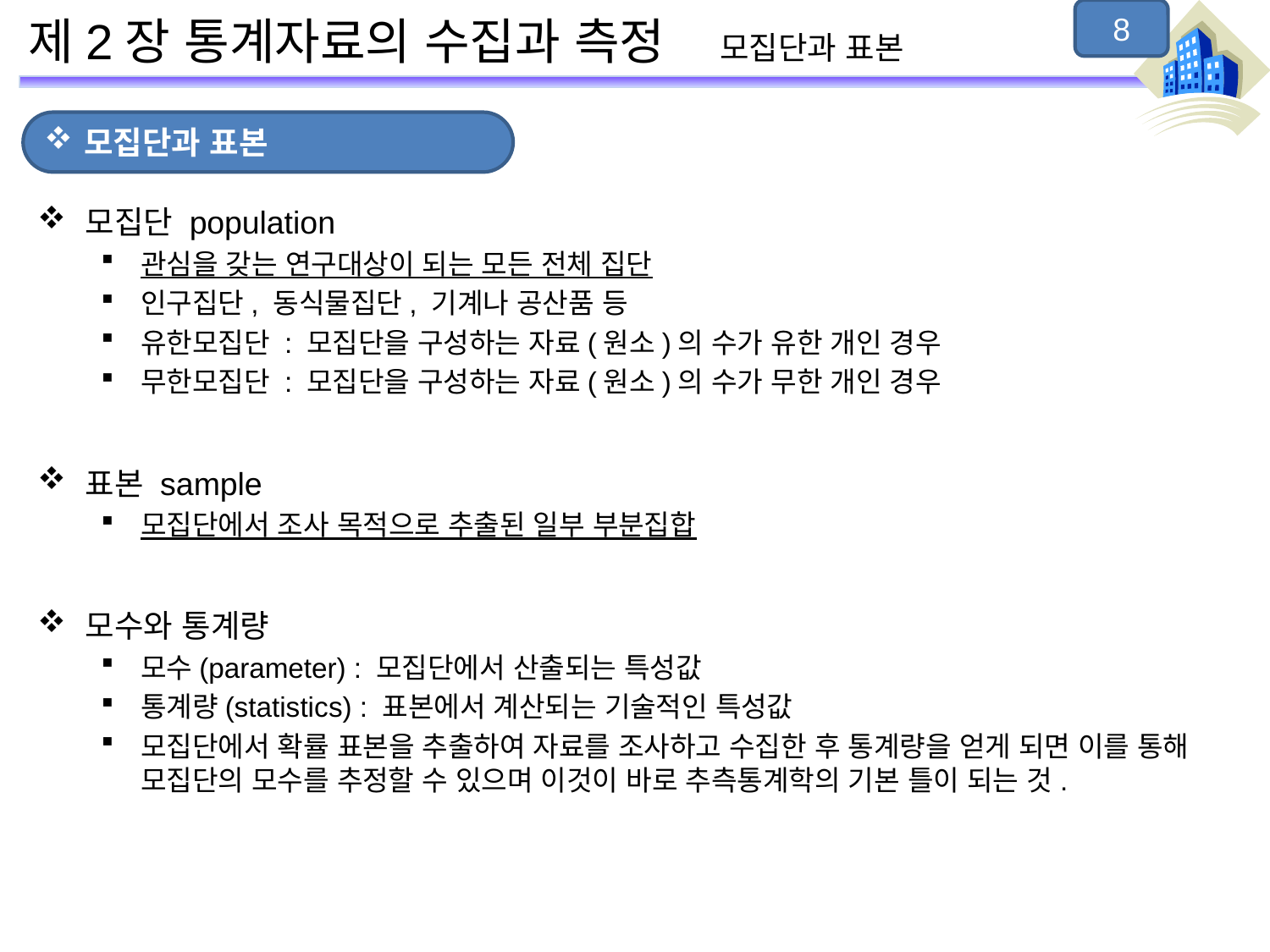

8
# 제2장 통계자료의 수집과 측정    모집단과 표본
모집단과 표본
모집단 population
관심을 갖는 연구대상이 되는 모든 전체 집단
인구집단, 동식물집단, 기계나 공산품 등
유한모집단 : 모집단을 구성하는 자료(원소)의 수가 유한 개인 경우
무한모집단 : 모집단을 구성하는 자료(원소)의 수가 무한 개인 경우

표본 sample
모집단에서 조사 목적으로 추출된 일부 부분집합

모수와 통계량
모수(parameter) : 모집단에서 산출되는 특성값
통계량(statistics) : 표본에서 계산되는 기술적인 특성값
모집단에서 확률 표본을 추출하여 자료를 조사하고 수집한 후 통계량을 얻게 되면 이를 통해 모집단의 모수를 추정할 수 있으며 이것이 바로 추측통계학의 기본 틀이 되는 것.